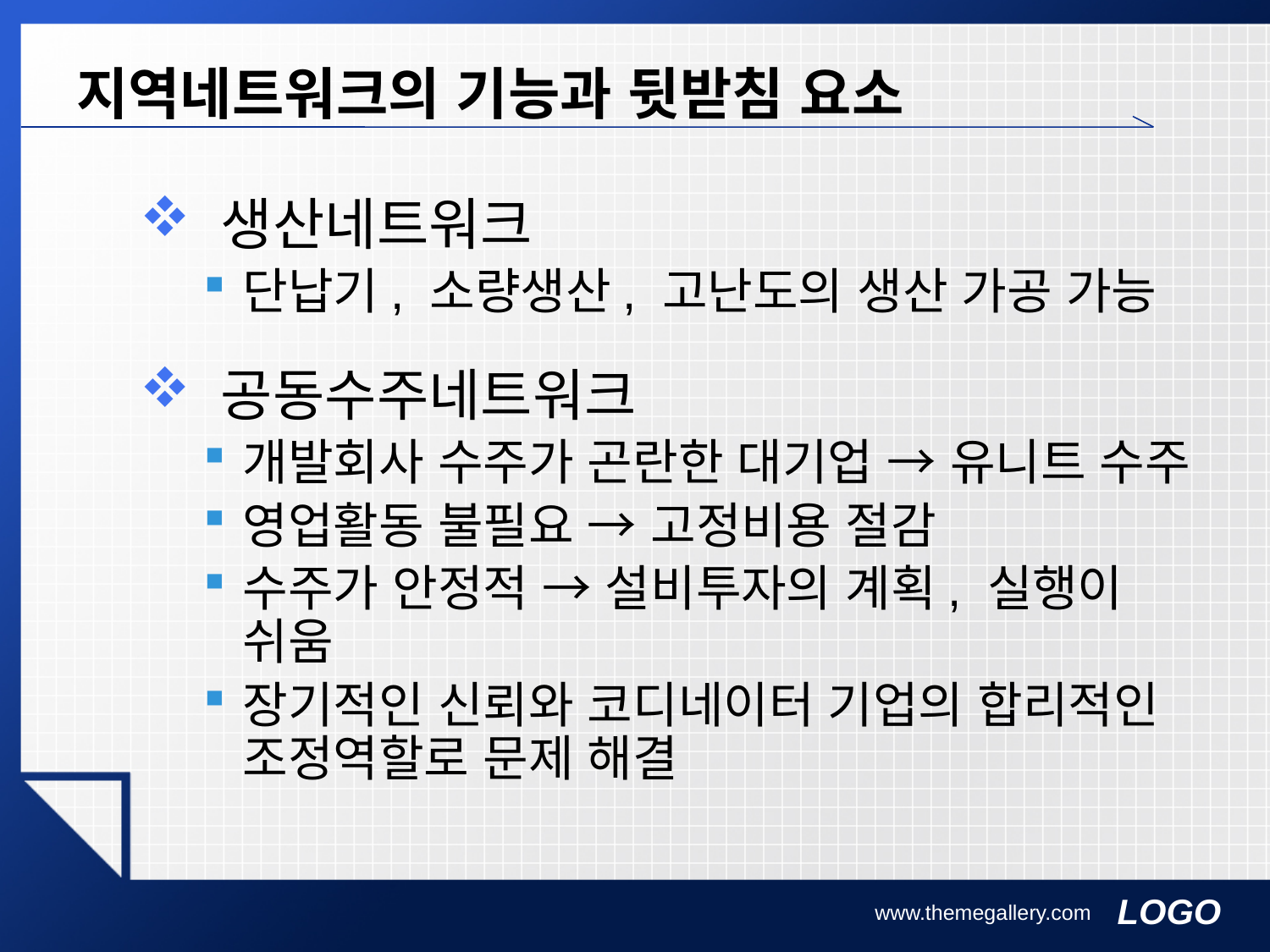

# 지역네트워크의 기능과 뒷받침 요소
 생산네트워크
단납기, 소량생산, 고난도의 생산 가공 가능

 공동수주네트워크
개발회사 수주가 곤란한 대기업 → 유니트 수주
영업활동 불필요 → 고정비용 절감
수주가 안정적 → 설비투자의 계획, 실행이 쉬움
장기적인 신뢰와 코디네이터 기업의 합리적인 조정역할로 문제 해결

www.themegallery.com